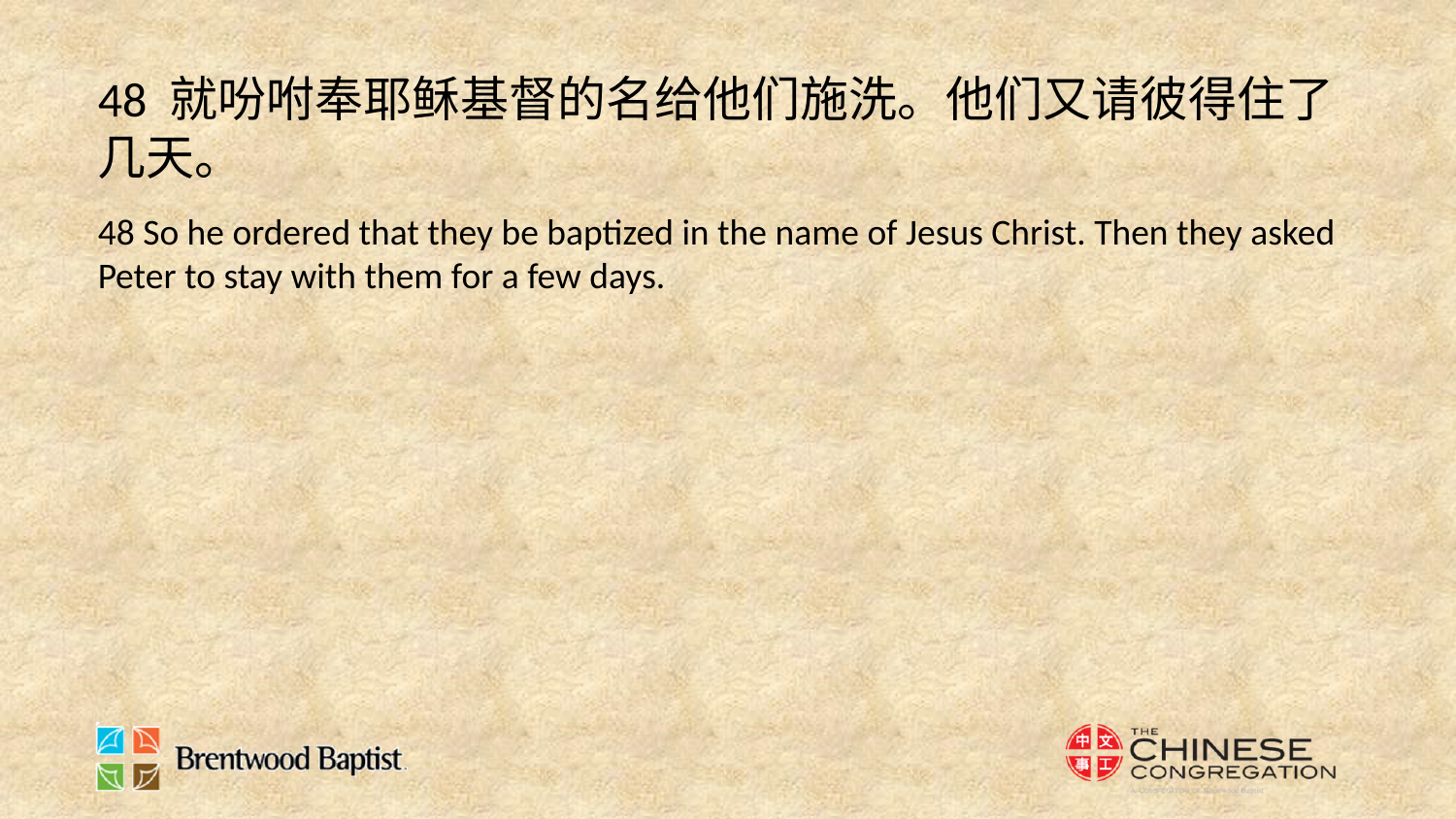

48 就吩咐奉耶稣基督的名给他们施洗。他们又请彼得住了几天。

48 So he ordered that they be baptized in the name of Jesus Christ. Then they asked Peter to stay with them for a few days.